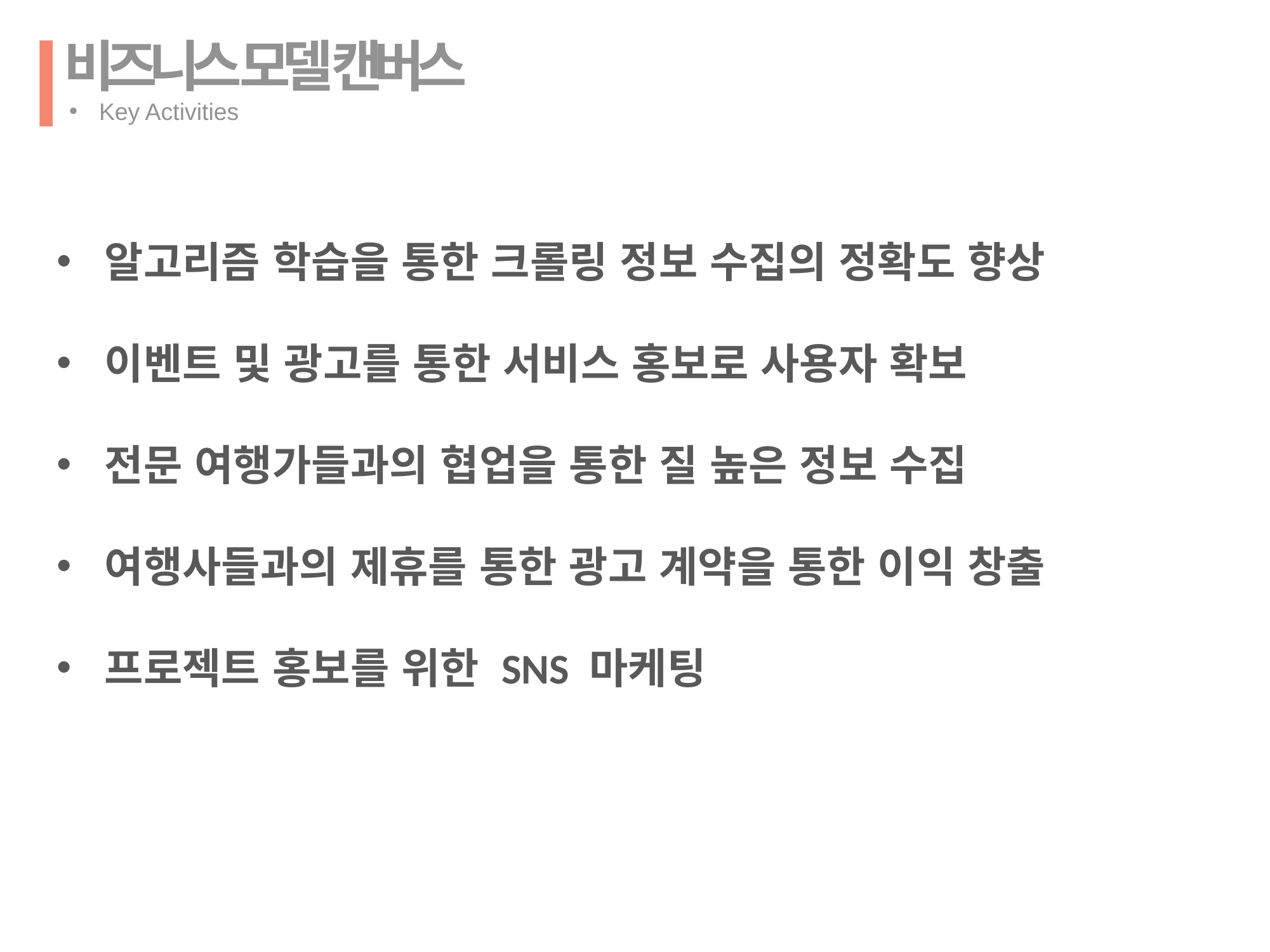

# 비즈니스 모델 캔버스
Key Activities

알고리즘 학습을 통한 크롤링 정보 수집의 정확도 향상

이벤트 및 광고를 통한 서비스 홍보로 사용자 확보

전문 여행가들과의 협업을 통한 질 높은 정보 수집

여행사들과의 제휴를 통한 광고 계약을 통한 이익 창출

프로젝트 홍보를 위한 SNS 마케팅